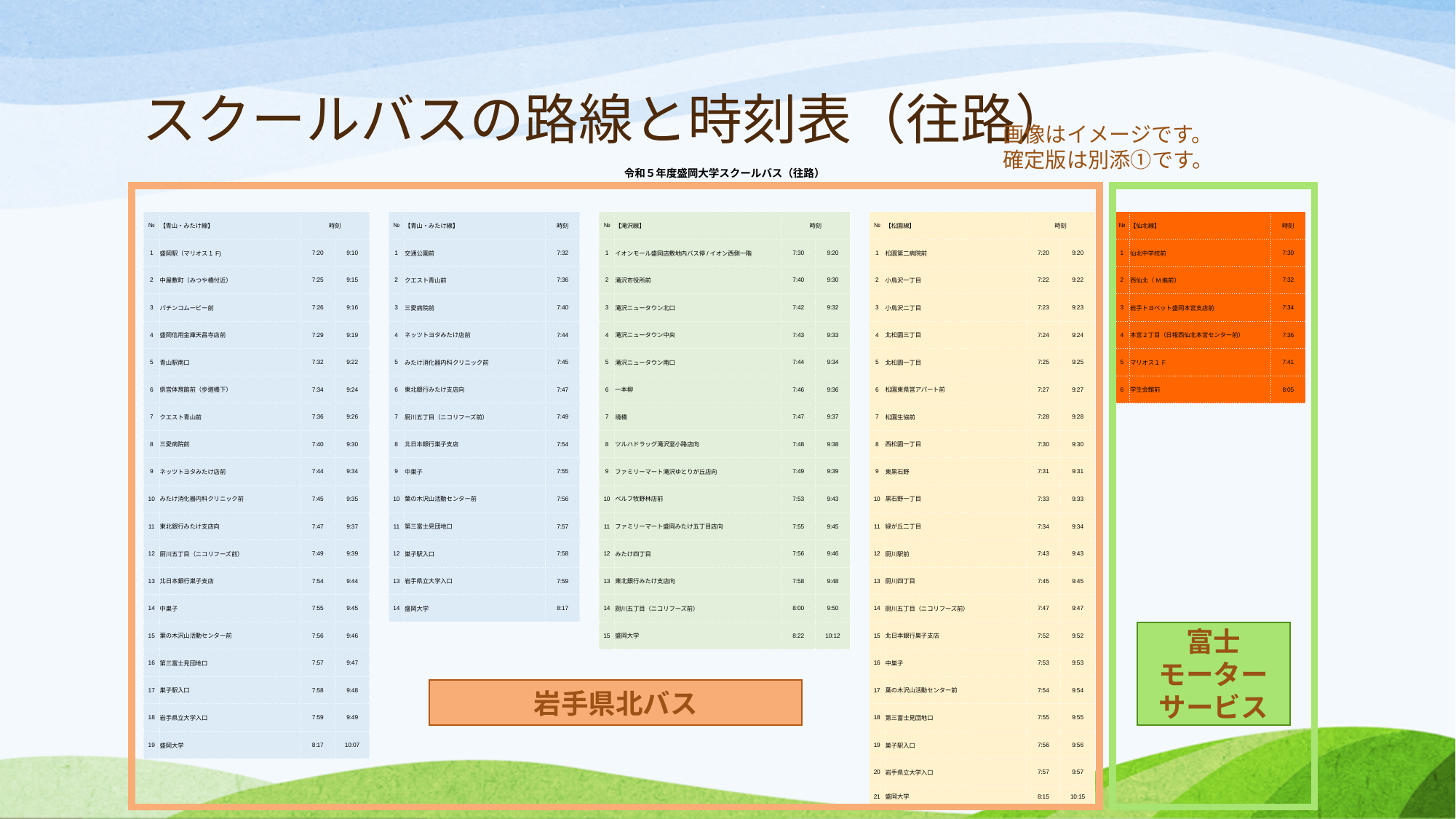

# スクールバスの路線と時刻表（往路）
画像はイメージです。
確定版は別添①です。
| 令和５年度盛岡大学スクールバス（往路） |  |  |  |  |  |  |  |  |  |  |  |  |  |  |  |  |  |  |  |  |  |
| --- | --- | --- | --- | --- | --- | --- | --- | --- | --- | --- | --- | --- | --- | --- | --- | --- | --- | --- | --- | --- | --- |
|  |  |  |  |  |  |  |  |  |  |  |  |  |  |  |  |  |  |  |  |  |  |
| № | 【青山・みたけ線】 | 時刻 |  |  | № | 【青山・みたけ線】 | 時刻 |  | № | 【滝沢線】 | 時刻 |  |  | № | 【松園線】 | 時刻 |  |  | № | 【仙北線】 | 時刻 |
| 1 | 盛岡駅（マリオス１F) | 7:20 | 9:10 |  | 1 | 交通公園前 | 7:32 |  | 1 | イオンモール盛岡店敷地内バス停/イオン西側一階 | 7:30 | 9:20 |  | 1 | 松園第二病院前 | 7:20 | 9:20 |  | 1 | 仙北中学校前 | 7:30 |
| 2 | 中屋敷町（みつや橋付近） | 7:25 | 9:15 |  | 2 | クエスト青山前 | 7:36 |  | 2 | 滝沢市役所前 | 7:40 | 9:30 |  | 2 | 小鳥沢一丁目 | 7:22 | 9:22 |  | 2 | 西仙北（M進前） | 7:32 |
| 3 | パチンコムービー前 | 7:26 | 9:16 |  | 3 | 三愛病院前 | 7:40 |  | 3 | 滝沢ニュータウン北口 | 7:42 | 9:32 |  | 3 | 小鳥沢二丁目 | 7:23 | 9:23 |  | 3 | 岩手トヨペット盛岡本宮支店前 | 7:34 |
| 4 | 盛岡信用金庫天昌寺店前 | 7:29 | 9:19 |  | 4 | ネッツトヨタみたけ店前 | 7:44 |  | 4 | 滝沢ニュータウン中央 | 7:43 | 9:33 |  | 4 | 北松園三丁目 | 7:24 | 9:24 |  | 4 | 本宮２丁目（日報西仙北本宮センター前） | 7:36 |
| 5 | 青山駅南口 | 7:32 | 9:22 |  | 5 | みたけ消化器内科クリニック前 | 7:45 |  | 5 | 滝沢ニュータウン南口 | 7:44 | 9:34 |  | 5 | 北松園一丁目 | 7:25 | 9:25 |  | 5 | マリオス１F | 7:41 |
| 6 | 県営体育館前（歩道橋下） | 7:34 | 9:24 |  | 6 | 東北銀行みたけ支店向 | 7:47 |  | 6 | 一本柳 | 7:46 | 9:36 |  | 6 | 松園東県営アパート前 | 7:27 | 9:27 |  | 6 | 学生会館前 | 8:05 |
| 7 | クエスト青山前 | 7:36 | 9:26 |  | 7 | 厨川五丁目（ニコリフーズ前） | 7:49 |  | 7 | 境橋 | 7:47 | 9:37 |  | 7 | 松園生協前 | 7:28 | 9:28 |  |  |  |  |
| 8 | 三愛病院前 | 7:40 | 9:30 |  | 8 | 北日本銀行巣子支店 | 7:54 |  | 8 | ツルハドラッグ滝沢室小路店向 | 7:48 | 9:38 |  | 8 | 西松園一丁目 | 7:30 | 9:30 |  |  |  |  |
| 9 | ネッツトヨタみたけ店前 | 7:44 | 9:34 |  | 9 | 中巣子 | 7:55 |  | 9 | ファミリーマート滝沢ゆとりが丘店向 | 7:49 | 9:39 |  | 9 | 東黒石野 | 7:31 | 9:31 |  |  |  |  |
| 10 | みたけ消化器内科クリニック前 | 7:45 | 9:35 |  | 10 | 葉の木沢山活動センター前 | 7:56 |  | 10 | ベルフ牧野林店前 | 7:53 | 9:43 |  | 10 | 黒石野一丁目 | 7:33 | 9:33 |  |  |  |  |
| 11 | 東北銀行みたけ支店向 | 7:47 | 9:37 |  | 11 | 第三富士見団地口 | 7:57 |  | 11 | ファミリーマート盛岡みたけ五丁目店向 | 7:55 | 9:45 |  | 11 | 緑が丘二丁目 | 7:34 | 9:34 |  |  |  |  |
| 12 | 厨川五丁目（ニコリフーズ前） | 7:49 | 9:39 |  | 12 | 巣子駅入口 | 7:58 |  | 12 | みたけ四丁目 | 7:56 | 9:46 |  | 12 | 厨川駅前 | 7:43 | 9:43 |  |  |  |  |
| 13 | 北日本銀行巣子支店 | 7:54 | 9:44 |  | 13 | 岩手県立大学入口 | 7:59 |  | 13 | 東北銀行みたけ支店向 | 7:58 | 9:48 |  | 13 | 厨川四丁目 | 7:45 | 9:45 |  |  |  |  |
| 14 | 中巣子 | 7:55 | 9:45 |  | 14 | 盛岡大学 | 8:17 |  | 14 | 厨川五丁目（ニコリフーズ前） | 8:00 | 9:50 |  | 14 | 厨川五丁目（ニコリフーズ前） | 7:47 | 9:47 |  |  |  |  |
| 15 | 葉の木沢山活動センター前 | 7:56 | 9:46 |  |  |  |  |  | 15 | 盛岡大学 | 8:22 | 10:12 |  | 15 | 北日本銀行巣子支店 | 7:52 | 9:52 |  |  |  |  |
| 16 | 第三富士見団地口 | 7:57 | 9:47 |  |  |  |  |  |  |  |  |  |  | 16 | 中巣子 | 7:53 | 9:53 |  |  |  |  |
| 17 | 巣子駅入口 | 7:58 | 9:48 |  |  |  |  |  |  |  |  |  |  | 17 | 葉の木沢山活動センター前 | 7:54 | 9:54 |  |  |  |  |
| 18 | 岩手県立大学入口 | 7:59 | 9:49 |  |  |  |  |  |  |  |  |  |  | 18 | 第三富士見団地口 | 7:55 | 9:55 |  |  |  |  |
| 19 | 盛岡大学 | 8:17 | 10:07 |  |  |  |  |  |  |  |  |  |  | 19 | 巣子駅入口 | 7:56 | 9:56 |  |  |  |  |
|  |  |  |  |  |  |  |  |  |  |  |  |  |  | 20 | 岩手県立大学入口 | 7:57 | 9:57 |  |  |  |  |
|  |  |  |  |  |  |  |  |  |  |  |  |  |  | 21 | 盛岡大学 | 8:15 | 10:15 |  |  |  |  |

富士
モーター
サービス
岩手県北バス